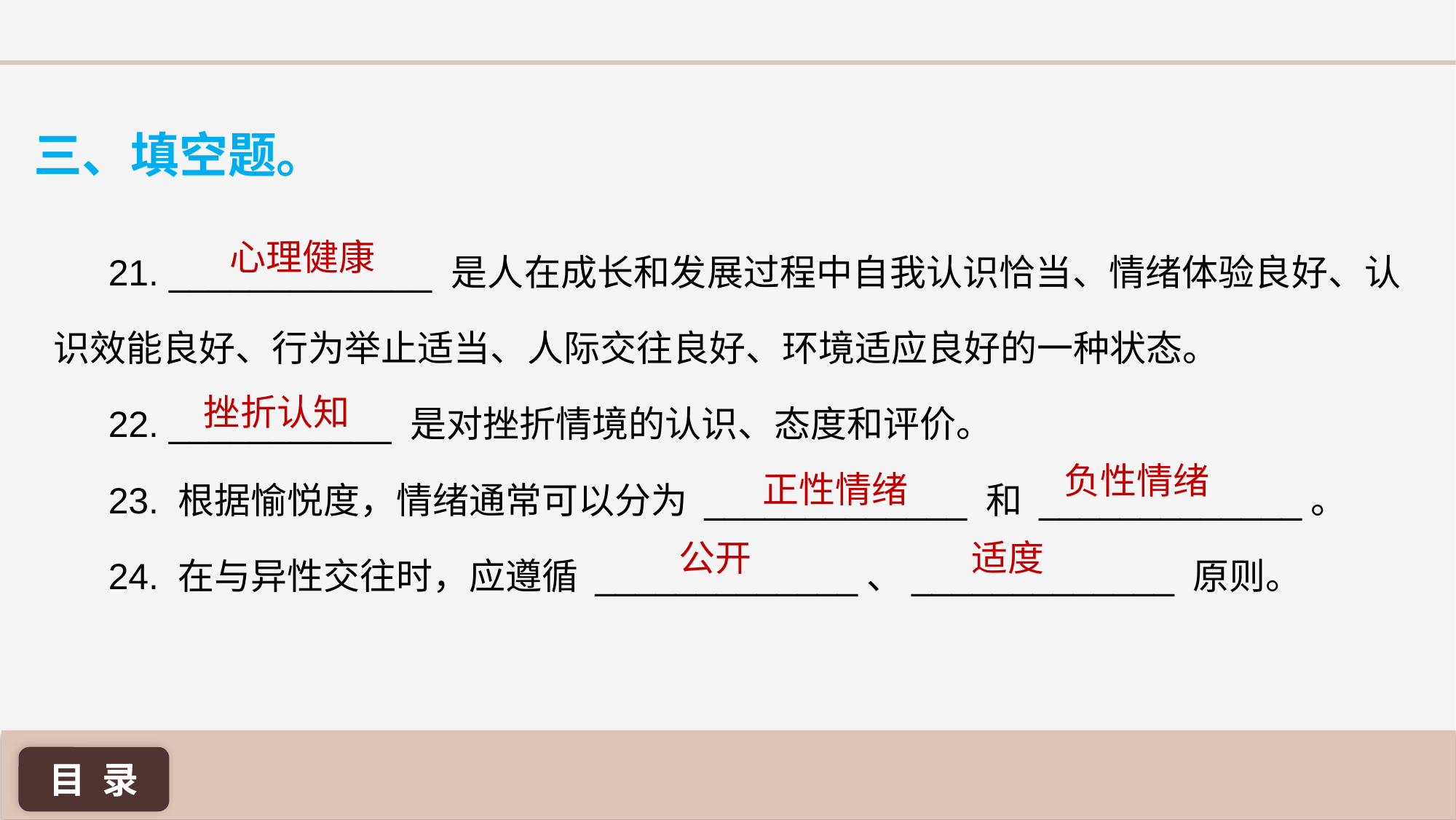

三、填空题。
心理健康
21. _____________ 是人在成长和发展过程中自我认识恰当、情绪体验良好、认识效能良好、行为举止适当、人际交往良好、环境适应良好的一种状态。
22. ___________ 是对挫折情境的认识、态度和评价。
23. 根据愉悦度，情绪通常可以分为 _____________ 和 _____________。
24. 在与异性交往时，应遵循 _____________、_____________ 原则。
挫折认知
负性情绪
正性情绪
公开
适度